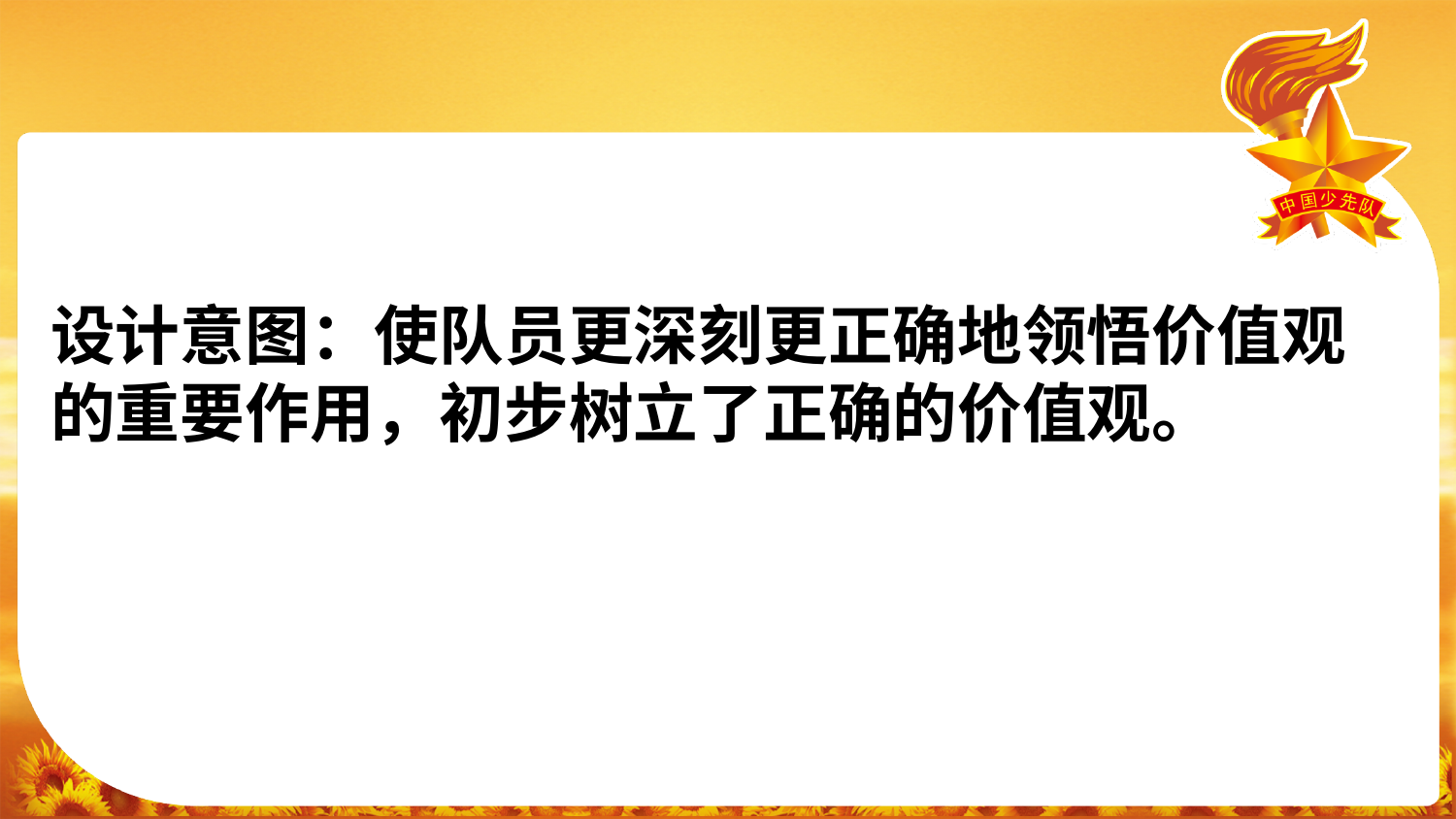

设计意图：使队员更深刻更正确地领悟价值观的重要作用，初步树立了正确的价值观。